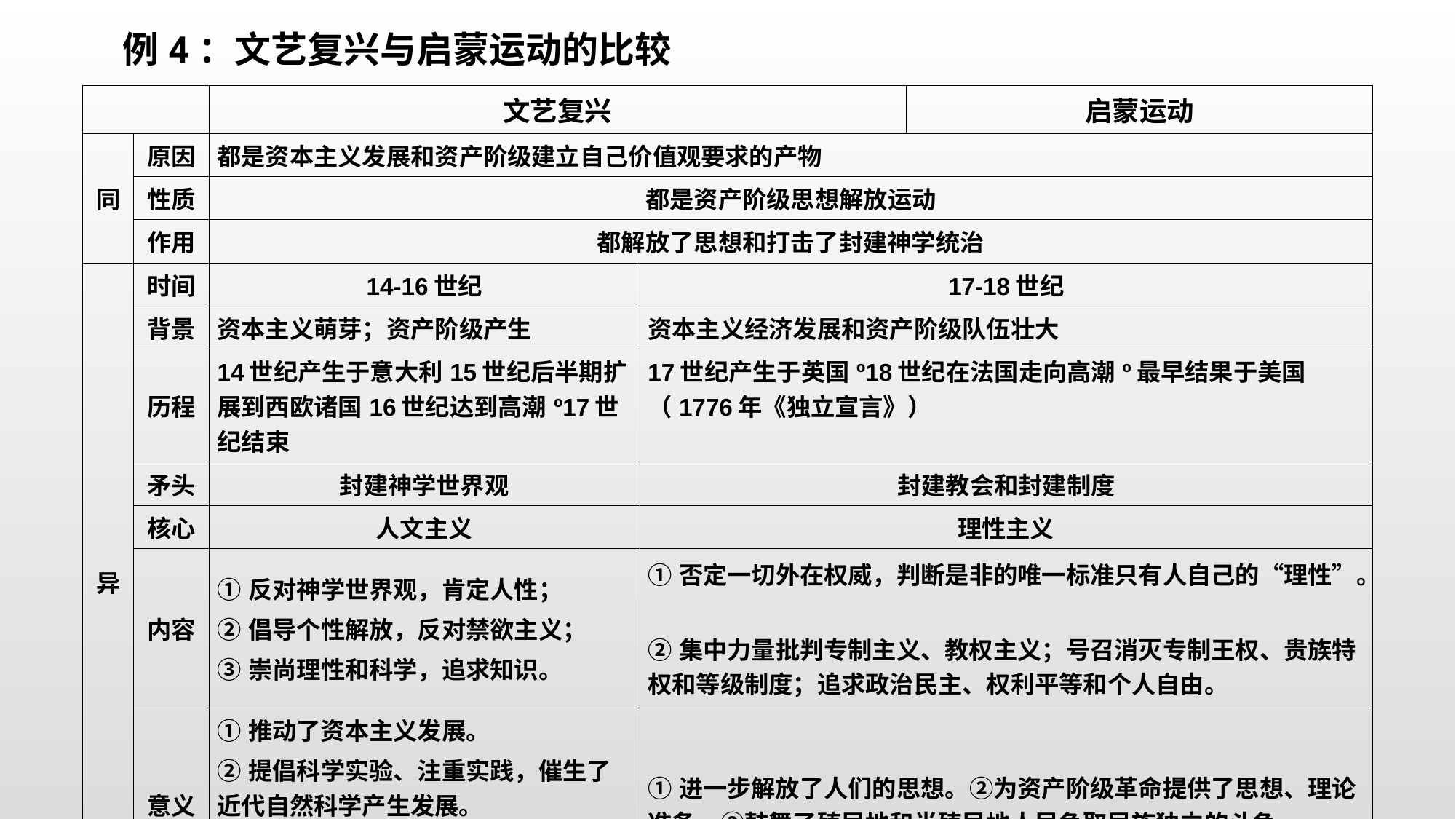

例4：文艺复兴与启蒙运动的比较
|  |  | 文艺复兴 |  | 启蒙运动 |
| --- | --- | --- | --- | --- |
| 同 | 原因 | 都是资本主义发展和资产阶级建立自己价值观要求的产物 |  |  |
|  | 性质 | 都是资产阶级思想解放运动 |  |  |
|  | 作用 | 都解放了思想和打击了封建神学统治 |  |  |
| 异 | 时间 | 14-16世纪 | 17-18世纪 |  |
|  | 背景 | 资本主义萌芽；资产阶级产生 | 资本主义经济发展和资产阶级队伍壮大 |  |
|  | 历程 | 14世纪产生于意大利15世纪后半期扩展到西欧诸国16世纪达到高潮º17世纪结束 | 17世纪产生于英国º18世纪在法国走向高潮º最早结果于美国（1776年《独立宣言》） |  |
|  | 矛头 | 封建神学世界观 | 封建教会和封建制度 |  |
|  | 核心 | 人文主义 | 理性主义 |  |
|  | 内容 | ①反对神学世界观，肯定人性； ②倡导个性解放，反对禁欲主义； ③崇尚理性和科学，追求知识。 | ①否定一切外在权威，判断是非的唯一标准只有人自己的“理性”。 ②集中力量批判专制主义、教权主义；号召消灭专制王权、贵族特权和等级制度；追求政治民主、权利平等和个人自由。 |  |
|  | 意义 | ①推动了资本主义发展。 ②提倡科学实验、注重实践，催生了近代自然科学产生发展。 ③冲破了基督教神学桎梏，唤醒了人的自我意识。 | ①进一步解放了人们的思想。②为资产阶级革命提供了思想、理论准备。③鼓舞了殖民地和半殖民地人民争取民族独立的斗争。 |  |